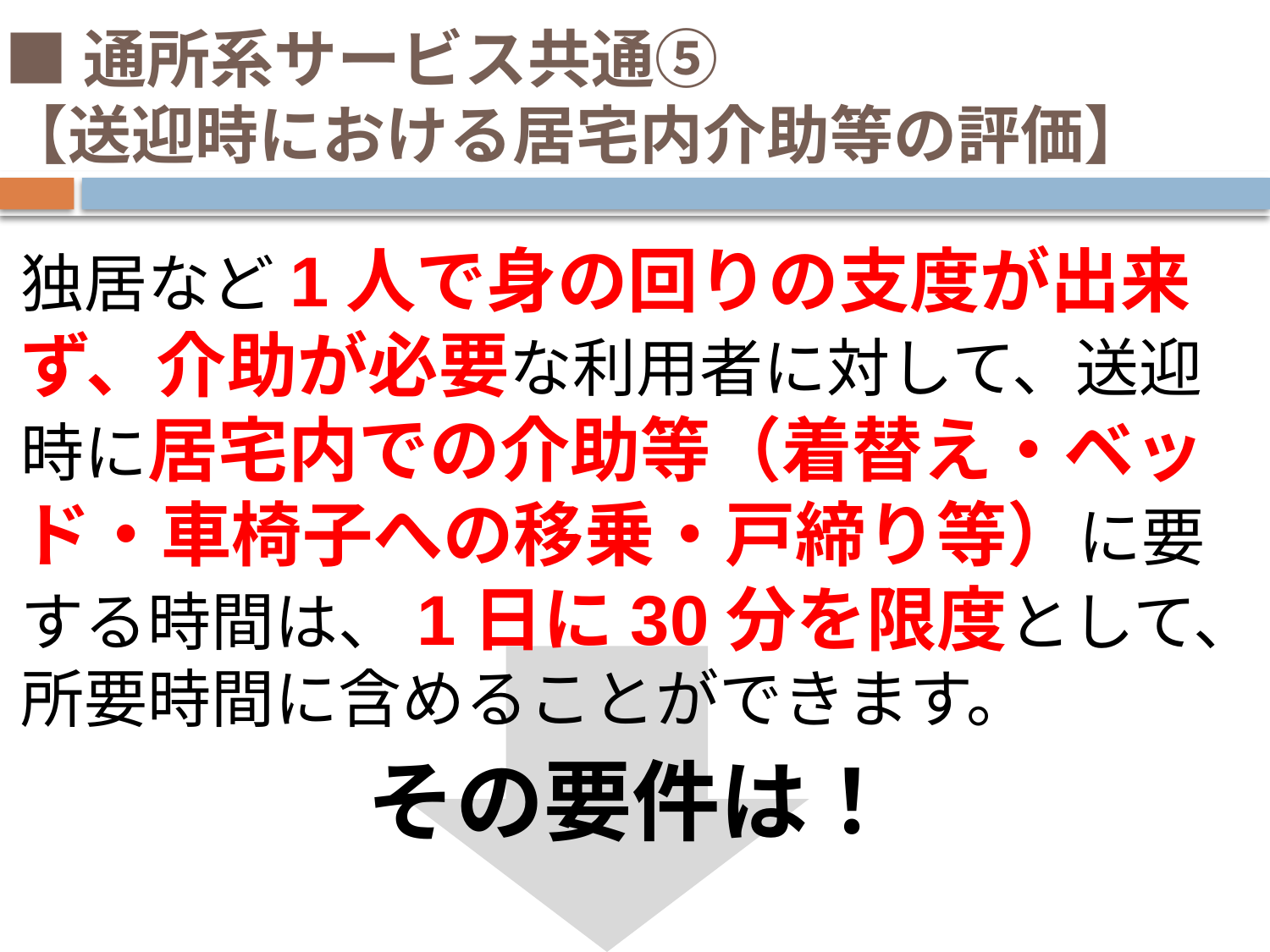

■通所系サービス共通⑤
【送迎時における居宅内介助等の評価】
独居など1人で身の回りの支度が出来ず、介助が必要な利用者に対して、送迎時に居宅内での介助等（着替え・ベッド・車椅子への移乗・戸締り等）に要する時間は、1日に30分を限度として、所要時間に含めることができます。

　その要件は！